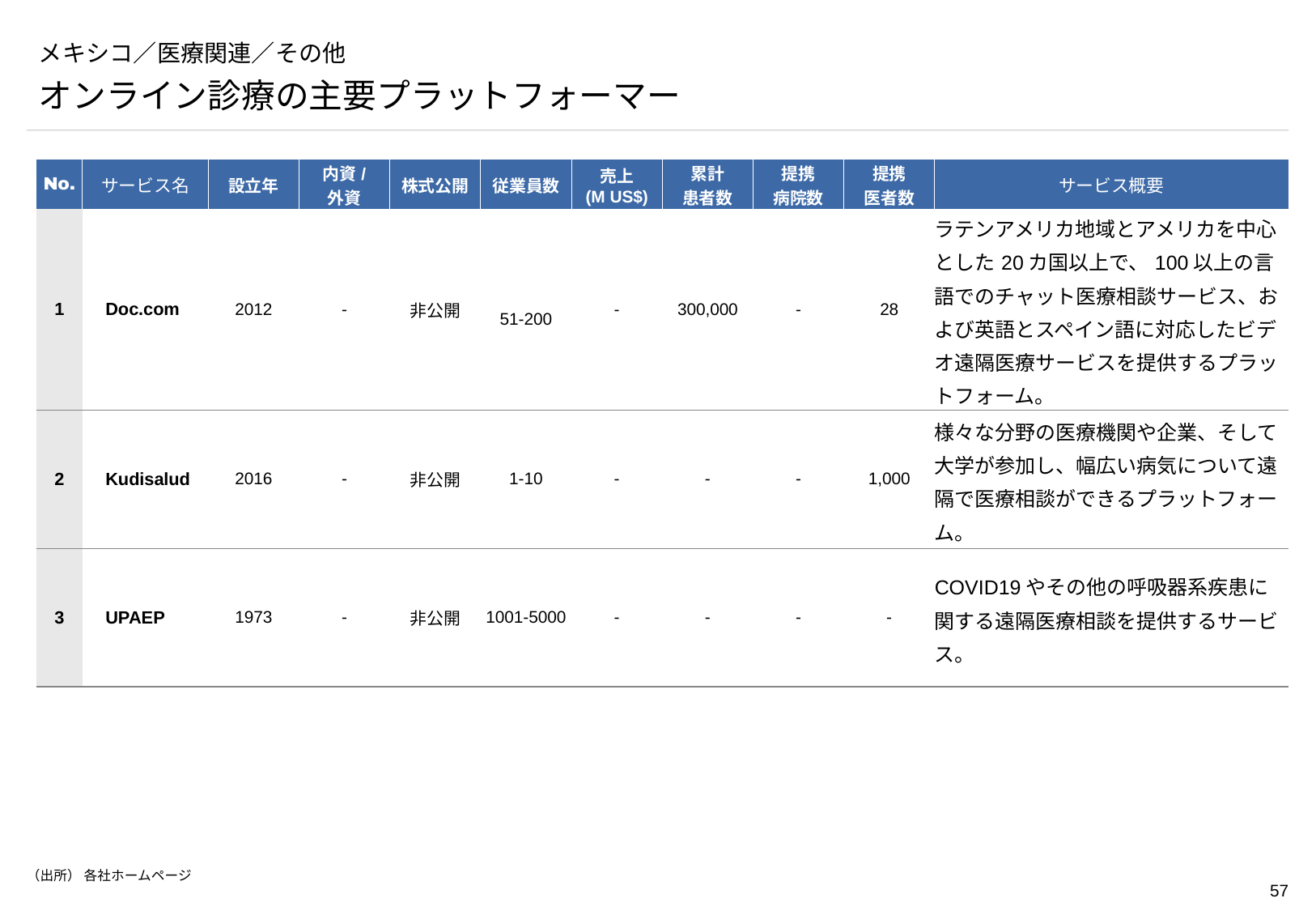

# メキシコ／医療関連／その他
オンライン診療の主要プラットフォーマー
| No. | サービス名 | 設立年 | 内資/ 外資 | 株式公開 | 従業員数 | 売上 (M US$) | 累計 患者数 | 提携 病院数 | 提携 医者数 | サービス概要 |
| --- | --- | --- | --- | --- | --- | --- | --- | --- | --- | --- |
| 1 | Doc.com | 2012 | - | 非公開 | 51-200 | - | 300,000 | - | 28 | ラテンアメリカ地域とアメリカを中心とした20カ国以上で、100以上の言語でのチャット医療相談サービス、および英語とスペイン語に対応したビデオ遠隔医療サービスを提供するプラットフォーム。 |
| 2 | Kudisalud | 2016 | - | 非公開 | 1-10 | - | - | - | 1,000 | 様々な分野の医療機関や企業、そして大学が参加し、幅広い病気について遠隔で医療相談ができるプラットフォーム。 |
| 3 | UPAEP | 1973 | - | 非公開 | 1001-5000 | - | - | - | - | COVID19やその他の呼吸器系疾患に関する遠隔医療相談を提供するサービス。 |
（出所） 各社ホームページ